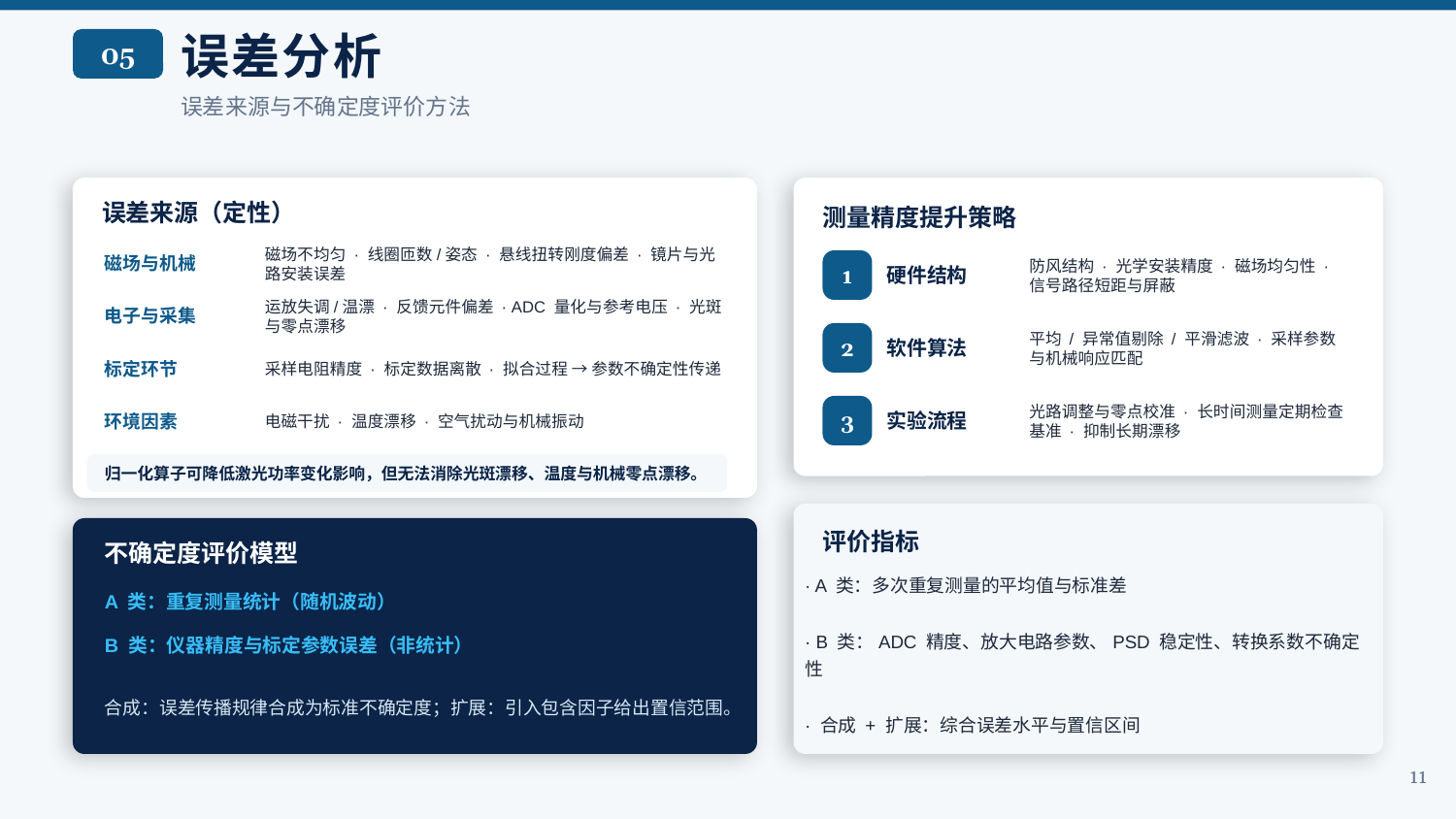

误差分析

05
误差来源与不确定度评价方法

误差来源（定性）
测量精度提升策略
磁场与机械
磁场不均匀 · 线圈匝数/姿态 · 悬线扭转刚度偏差 · 镜片与光路安装误差

1
硬件结构
防风结构 · 光学安装精度 · 磁场均匀性 · 信号路径短距与屏蔽
电子与采集
运放失调/温漂 · 反馈元件偏差 · ADC 量化与参考电压 · 光斑与零点漂移

2
软件算法
平均 / 异常值剔除 / 平滑滤波 · 采样参数与机械响应匹配
标定环节
采样电阻精度 · 标定数据离散 · 拟合过程 → 参数不确定性传递
环境因素
电磁干扰 · 温度漂移 · 空气扰动与机械振动

3
实验流程
光路调整与零点校准 · 长时间测量定期检查基准 · 抑制长期漂移

归一化算子可降低激光功率变化影响，但无法消除光斑漂移、温度与机械零点漂移。

评价指标
不确定度评价模型
· A 类：多次重复测量的平均值与标准差

· B 类：ADC 精度、放大电路参数、PSD 稳定性、转换系数不确定性

· 合成 + 扩展：综合误差水平与置信区间
A 类：重复测量统计（随机波动）
B 类：仪器精度与标定参数误差（非统计）
合成：误差传播规律合成为标准不确定度；扩展：引入包含因子给出置信范围。
11